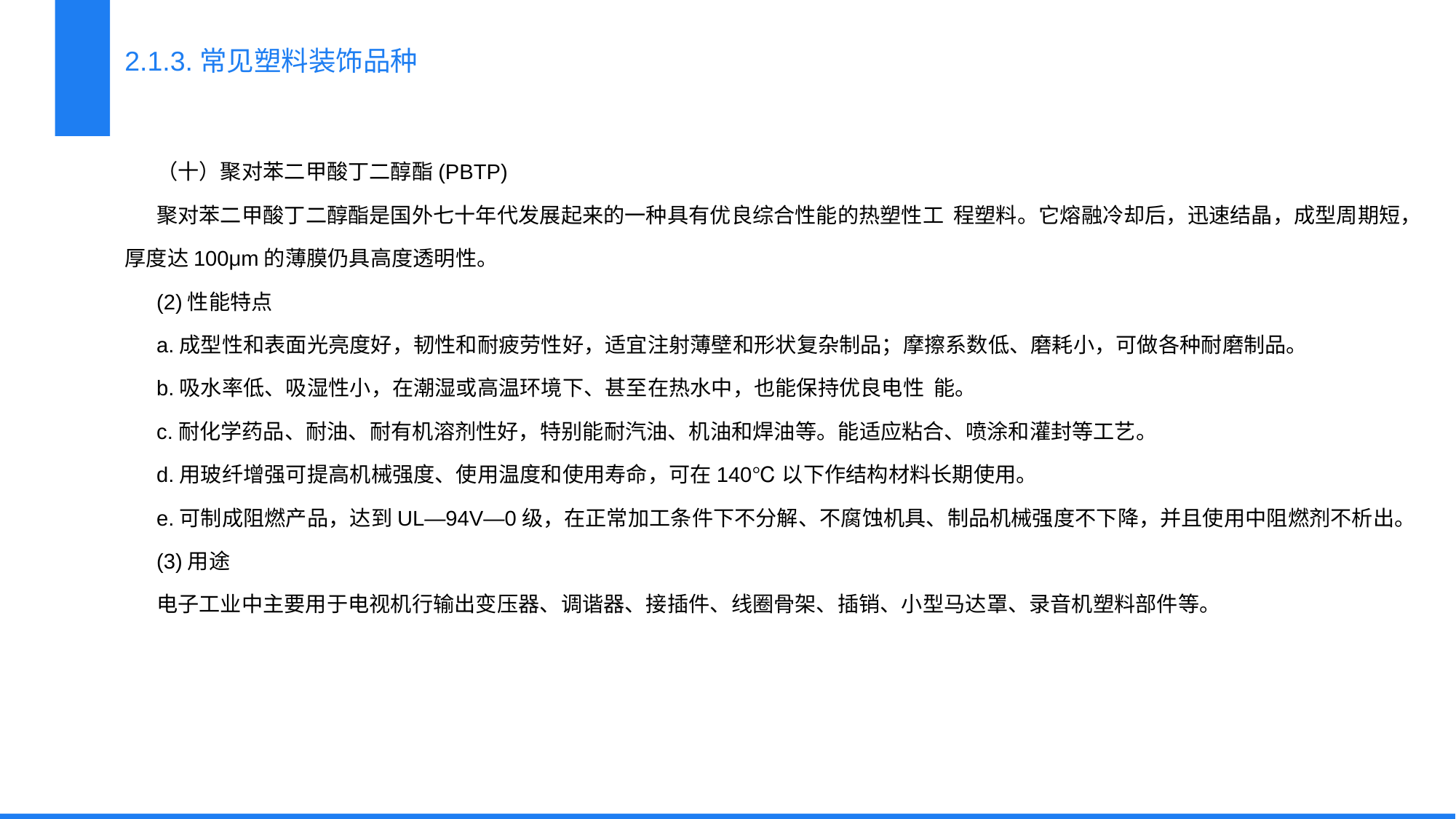

2.1.3.常见塑料装饰品种
（十）聚对苯二甲酸丁二醇酯(PBTP)
聚对苯二甲酸丁二醇酯是国外七十年代发展起来的一种具有优良综合性能的热塑性工  程塑料。它熔融冷却后，迅速结晶，成型周期短，厚度达100μm的薄膜仍具高度透明性。
(2)性能特点
a.成型性和表面光亮度好，韧性和耐疲劳性好，适宜注射薄壁和形状复杂制品；摩擦系数低、磨耗小，可做各种耐磨制品。
b.吸水率低、吸湿性小，在潮湿或高温环境下、甚至在热水中，也能保持优良电性  能。
c.耐化学药品、耐油、耐有机溶剂性好，特别能耐汽油、机油和焊油等。能适应粘合、喷涂和灌封等工艺。
d.用玻纤增强可提高机械强度、使用温度和使用寿命，可在140℃以下作结构材料长期使用。
e.可制成阻燃产品，达到UL—94V—0级，在正常加工条件下不分解、不腐蚀机具、制品机械强度不下降，并且使用中阻燃剂不析出。
(3)用途
电子工业中主要用于电视机行输出变压器、调谐器、接插件、线圈骨架、插销、小型马达罩、录音机塑料部件等。